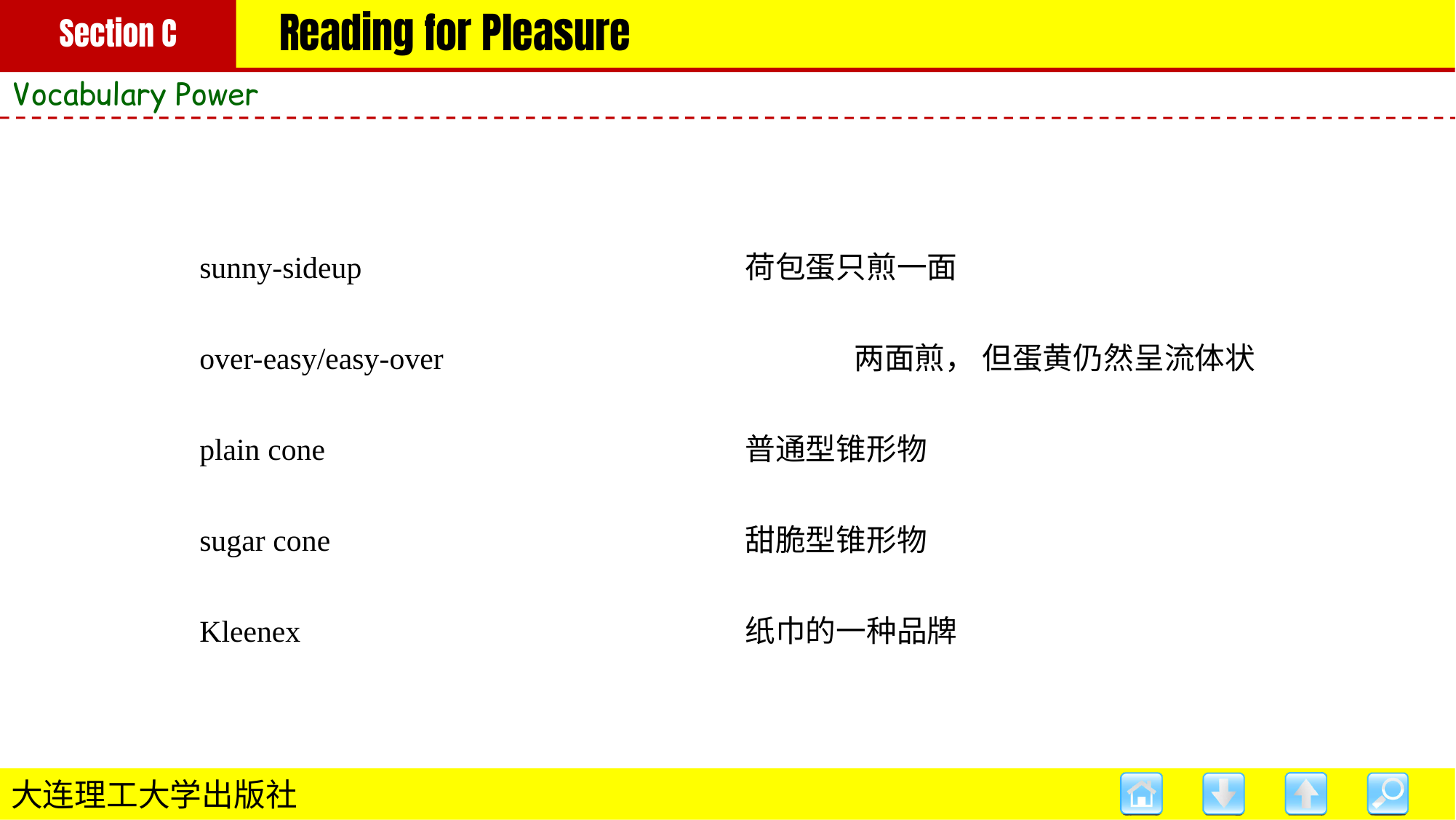

Section C
# Reading for Pleasure
Vocabulary Power
sunny-sideup 				荷包蛋只煎一面
over-easy/easy-over 				两面煎， 但蛋黄仍然呈流体状
plain cone 				普通型锥形物
sugar cone 				甜脆型锥形物
Kleenex 					纸巾的一种品牌